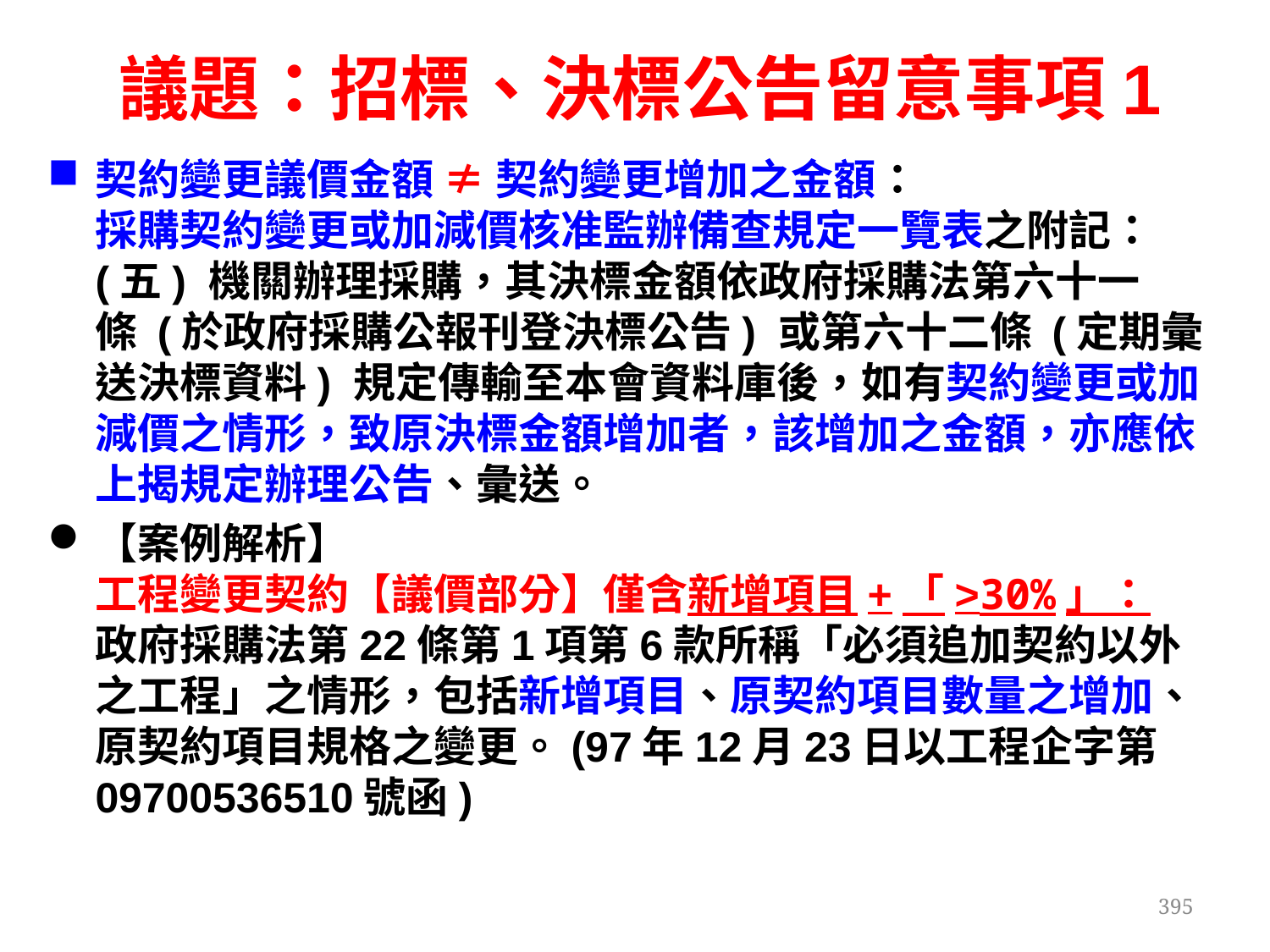

議題：招標、決標公告留意事項1
契約變更議價金額 ≠ 契約變更增加之金額：
採購契約變更或加減價核准監辦備查規定一覽表之附記：(五) 機關辦理採購，其決標金額依政府採購法第六十一條 (於政府採購公報刊登決標公告) 或第六十二條 (定期彙送決標資料) 規定傳輸至本會資料庫後，如有契約變更或加減價之情形，致原決標金額增加者，該增加之金額，亦應依上揭規定辦理公告、彙送。
【案例解析】
工程變更契約【議價部分】僅含新增項目+「>30%」：
政府採購法第22條第1項第6款所稱「必須追加契約以外之工程」之情形，包括新增項目、原契約項目數量之增加、原契約項目規格之變更。(97年12月23日以工程企字第09700536510號函)
395